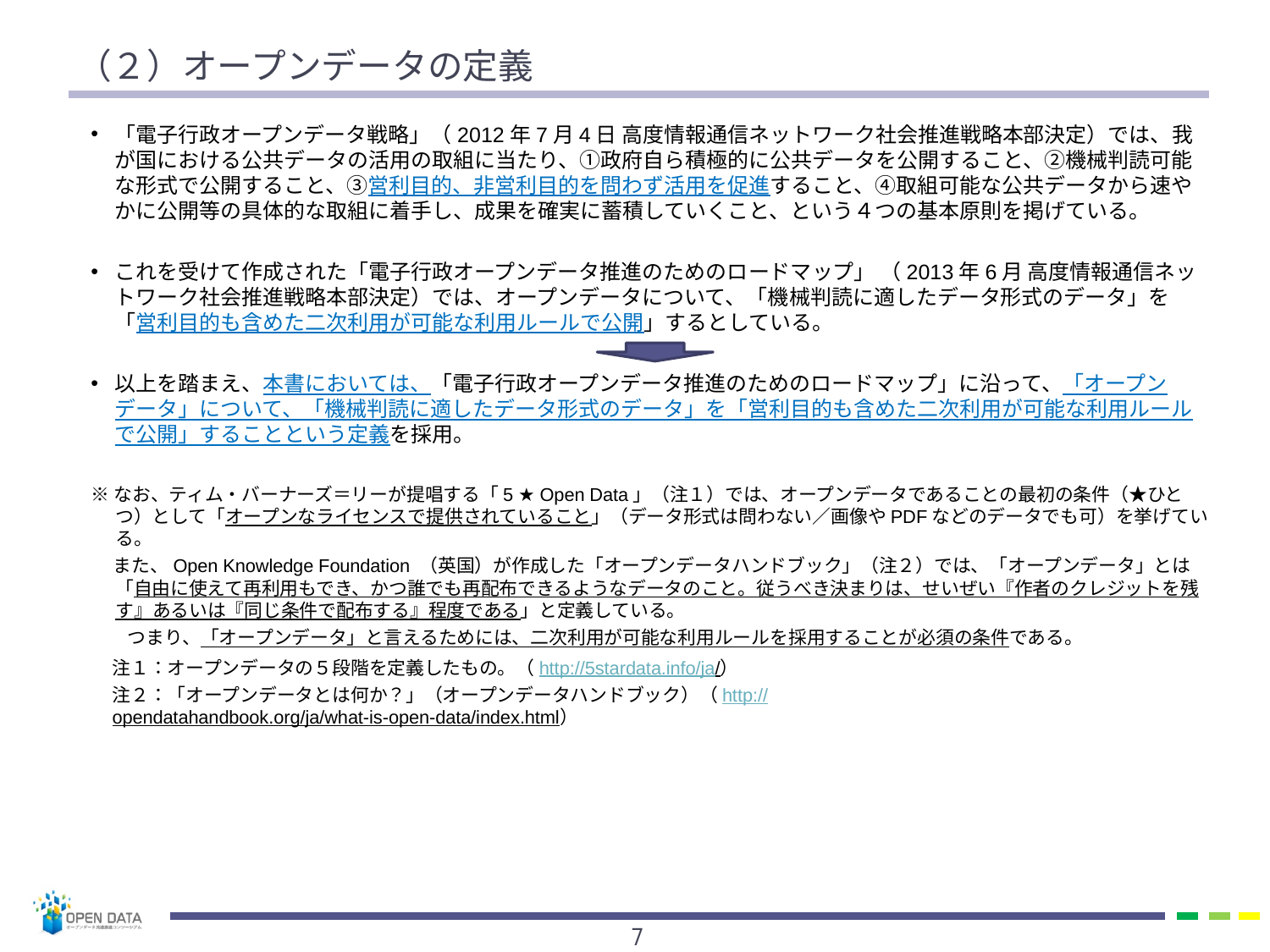

# （２）オープンデータの定義
「電子行政オープンデータ戦略」（2012年7月4日 高度情報通信ネットワーク社会推進戦略本部決定）では、我が国における公共データの活用の取組に当たり、①政府自ら積極的に公共データを公開すること、②機械判読可能な形式で公開すること、③営利目的、非営利目的を問わず活用を促進すること、④取組可能な公共データから速やかに公開等の具体的な取組に着手し、成果を確実に蓄積していくこと、という４つの基本原則を掲げている。

これを受けて作成された「電子行政オープンデータ推進のためのロードマップ」 （2013年6月 高度情報通信ネットワーク社会推進戦略本部決定）では、オープンデータについて、「機械判読に適したデータ形式のデータ」を「営利目的も含めた二次利用が可能な利用ルールで公開」するとしている。

以上を踏まえ、本書においては、「電子行政オープンデータ推進のためのロードマップ」に沿って、「オープンデータ」について、「機械判読に適したデータ形式のデータ」を「営利目的も含めた二次利用が可能な利用ルールで公開」することという定義を採用。

※なお、ティム・バーナーズ＝リーが提唱する「5 ★ Open Data」（注１）では、オープンデータであることの最初の条件（★ひとつ）として「オープンなライセンスで提供されていること」（データ形式は問わない／画像やPDFなどのデータでも可）を挙げている。
　 また、Open Knowledge Foundation （英国）が作成した「オープンデータハンドブック」（注２）では、「オープンデータ」とは「自由に使えて再利用もでき、かつ誰でも再配布できるようなデータのこと。従うべき決まりは、せいぜい『作者のクレジットを残す』あるいは『同じ条件で配布する』程度である」と定義している。
　　つまり、「オープンデータ」と言えるためには、二次利用が可能な利用ルールを採用することが必須の条件である。

注１：オープンデータの５段階を定義したもの。（http://5stardata.info/ja/）
注２：「オープンデータとは何か？」（オープンデータハンドブック）（http://opendatahandbook.org/ja/what-is-open-data/index.html）
7